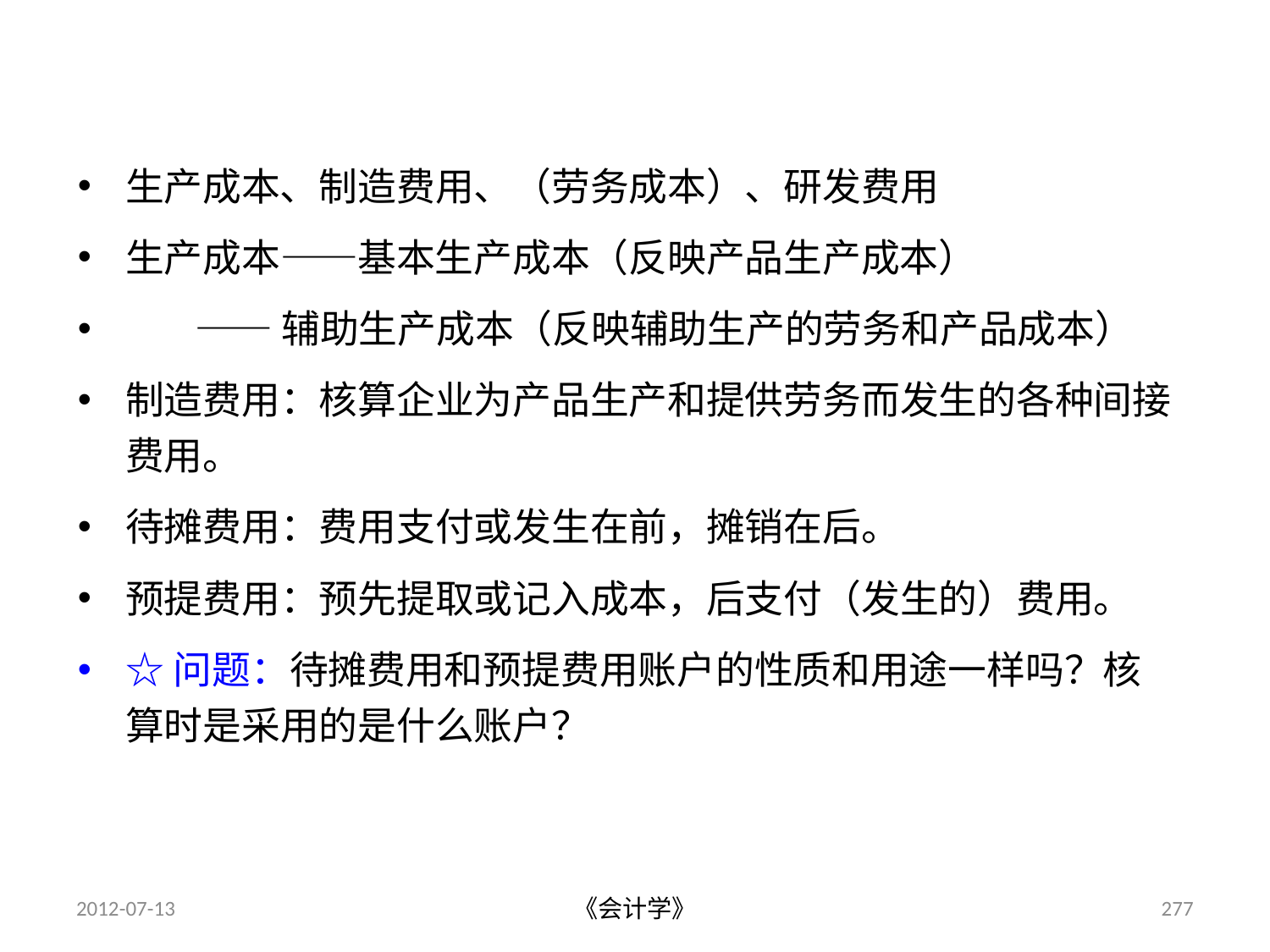

# 三、产品成本核算的主要账户
生产成本、制造费用、（劳务成本）、研发费用
生产成本——基本生产成本（反映产品生产成本）
        ——辅助生产成本（反映辅助生产的劳务和产品成本）
制造费用：核算企业为产品生产和提供劳务而发生的各种间接费用。
待摊费用：费用支付或发生在前，摊销在后。
预提费用：预先提取或记入成本，后支付（发生的）费用。
☆问题：待摊费用和预提费用账户的性质和用途一样吗？核算时是采用的是什么账户？
2012-07-13
《会计学》
277